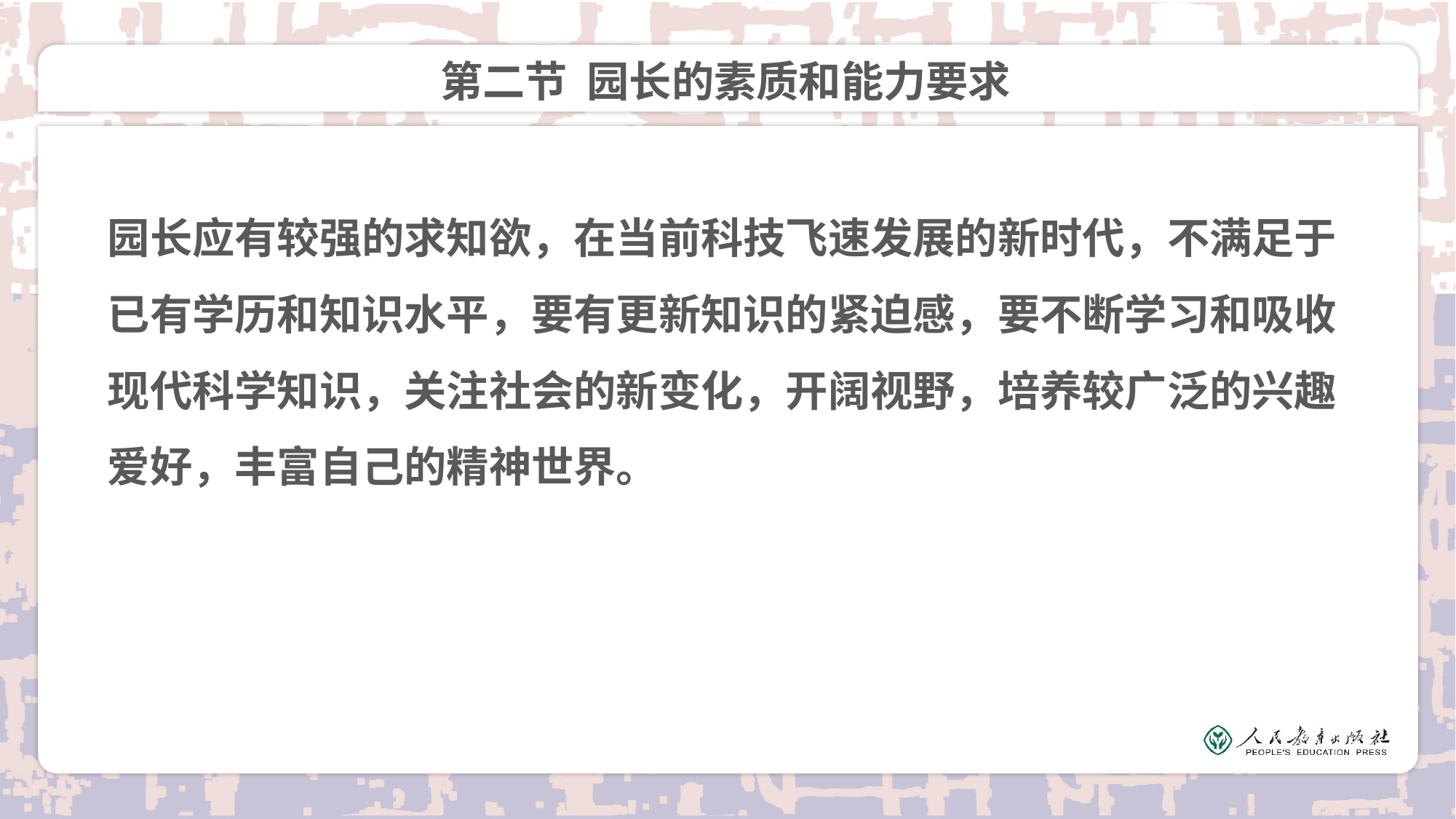

# 第二节  园长的素质和能力要求
园长应有较强的求知欲，在当前科技飞速发展的新时代，不满足于已有学历和知识水平，要有更新知识的紧迫感，要不断学习和吸收现代科学知识，关注社会的新变化，开阔视野，培养较广泛的兴趣爱好，丰富自己的精神世界。